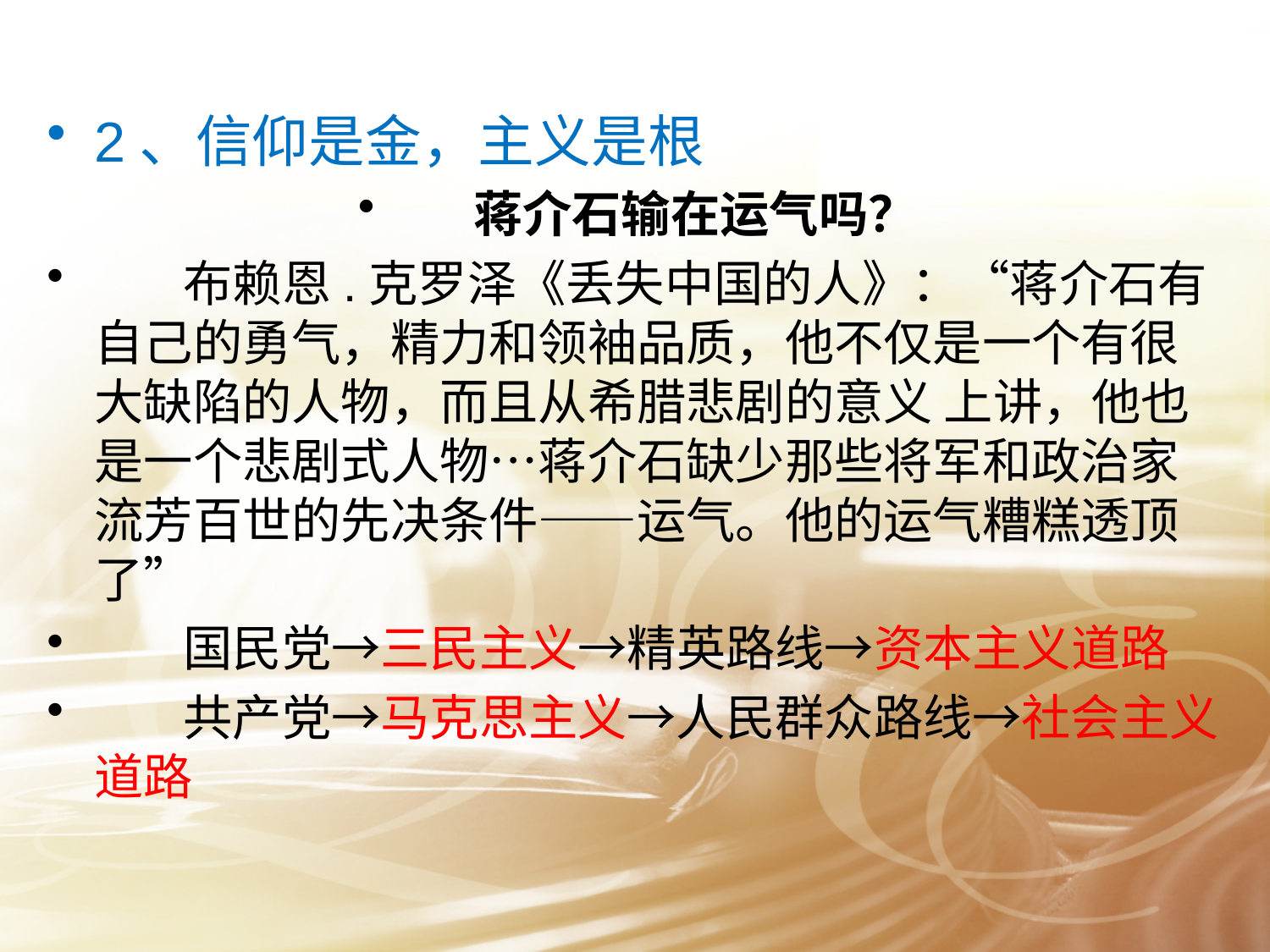

#
2、信仰是金，主义是根
     蒋介石输在运气吗？
       布赖恩.克罗泽《丢失中国的人》：“蒋介石有自己的勇气，精力和领袖品质，他不仅是一个有很大缺陷的人物，而且从希腊悲剧的意义 上讲，他也是一个悲剧式人物…蒋介石缺少那些将军和政治家流芳百世的先决条件——运气。他的运气糟糕透顶了”
       国民党→三民主义→精英路线→资本主义道路
       共产党→马克思主义→人民群众路线→社会主义道路